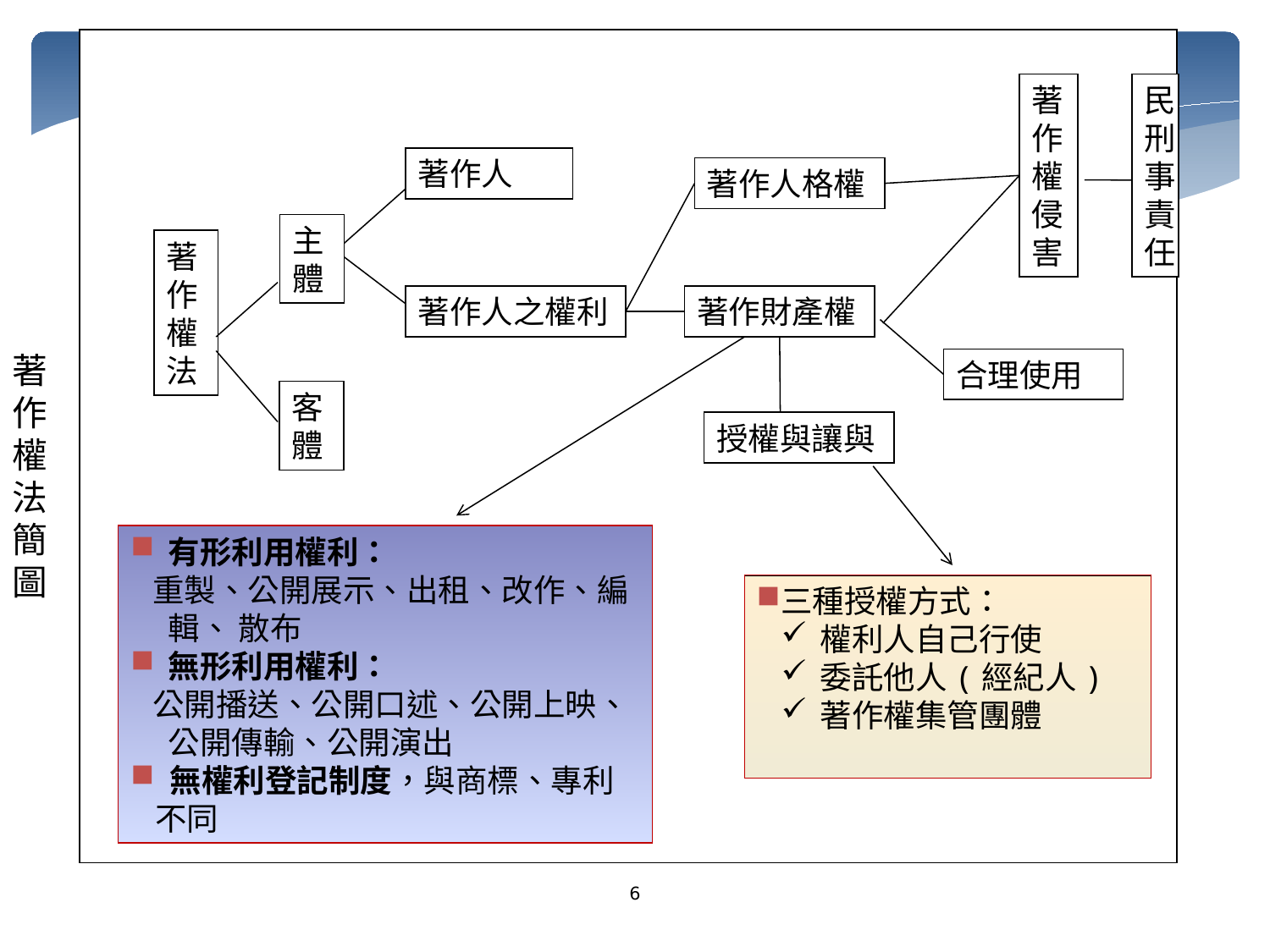

著作權侵害
民刑事責任
著作人
著作人格權
主體
著作權法
著作人之權利
著作財產權
合理使用
客體
授權與讓與
有形利用權利：
  重製、公開展示、出租、改作、編輯、 散布
無形利用權利：
  公開播送、公開口述、公開上映、公開傳輸、公開演出
 無權利登記制度，與商標、專利不同

著作權法簡圖
三種授權方式：
權利人自己行使
委託他人(經紀人)
著作權集管團體

6